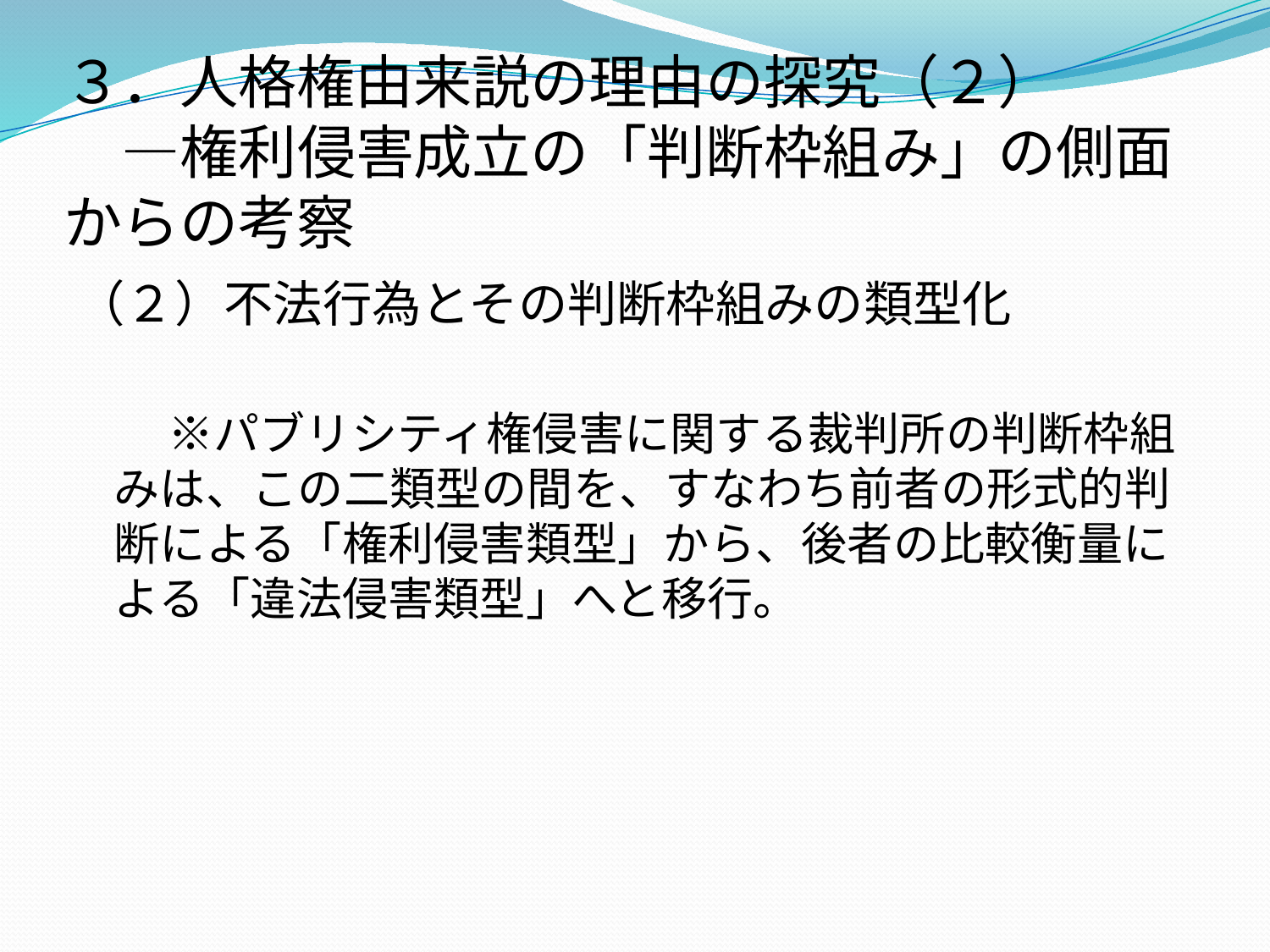

# ３．人格権由来説の理由の探究（２） 　―権利侵害成立の「判断枠組み」の側面からの考察
（２）不法行為とその判断枠組みの類型化

　　※パブリシティ権侵害に関する裁判所の判断枠組みは、この二類型の間を、すなわち前者の形式的判断による「権利侵害類型」から、後者の比較衡量による「違法侵害類型」へと移行。